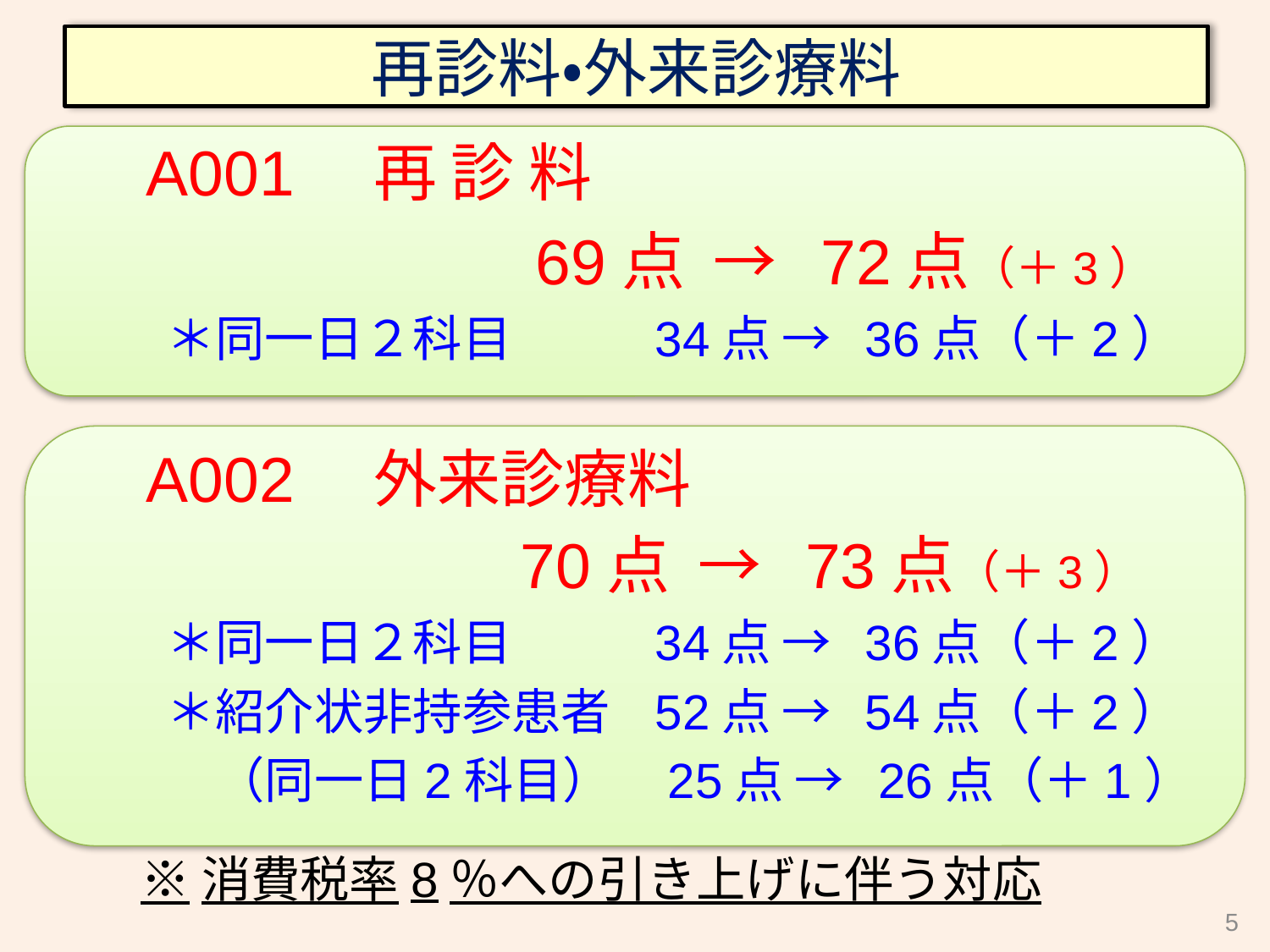

# 再診料・外来診療料

　A001　再 診 料
    　　　　　　69点  →  72点（＋3）
　　＊同一日２科目　 　  34点 →  36点（＋2）

　A002　外来診療料
　  　　　　　  70点  →  73点（＋3）
　　＊同一日２科目　　   34点 →  36点（＋2）
　　＊紹介状非持参患者   52点 →  54点（＋2）
　　　（同一日2科目）    25点 →  26点（＋1）

 ※消費税率8％への引き上げに伴う対応

5